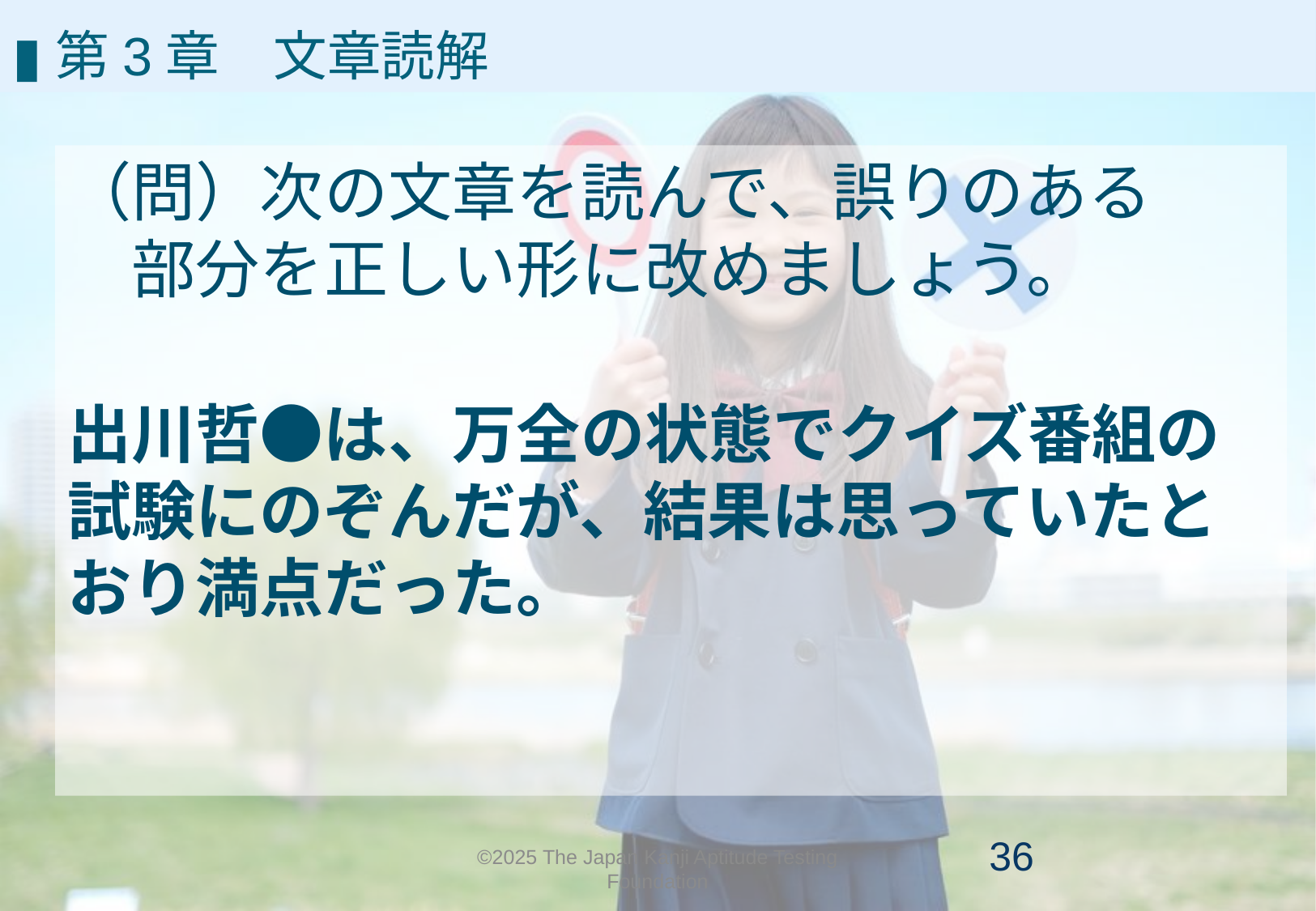

# 第3章
▮第3章　文章読解
（問）次の文章を読んで、誤りのある
　部分を正しい形に改めましょう。

出川哲●は、万全の状態でクイズ番組の試験にのぞんだが、結果は思っていたとおり満点だった。

©2025 The Japan Kanji Aptitude Testing Foundation
36